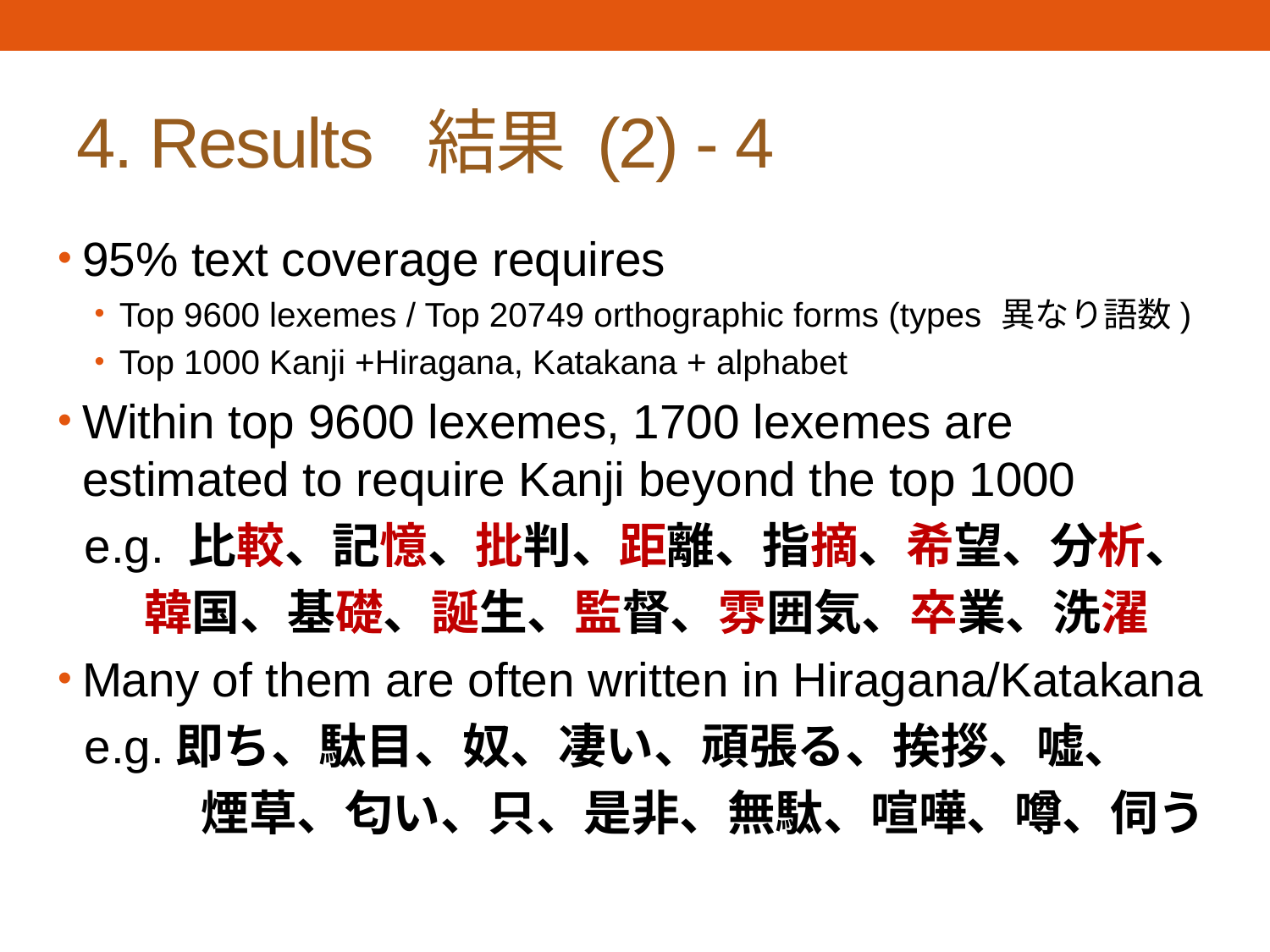

# 4. Results  結果 (2) - 4
95% text coverage requires
Top 9600 lexemes / Top 20749 orthographic forms (types 異なり語数)
Top 1000 Kanji +Hiragana, Katakana + alphabet
Within top 9600 lexemes, 1700 lexemes are estimated to require Kanji beyond the top 1000
  e.g. 比較、記憶、批判、距離、指摘、希望、分析、
       韓国、基礎、誕生、監督、雰囲気、卒業、洗濯
Many of them are often written in Hiragana/Katakana
  e.g.即ち、駄目、奴、凄い、頑張る、挨拶、嘘、
　　　煙草、匂い、只、是非、無駄、喧嘩、噂、伺う